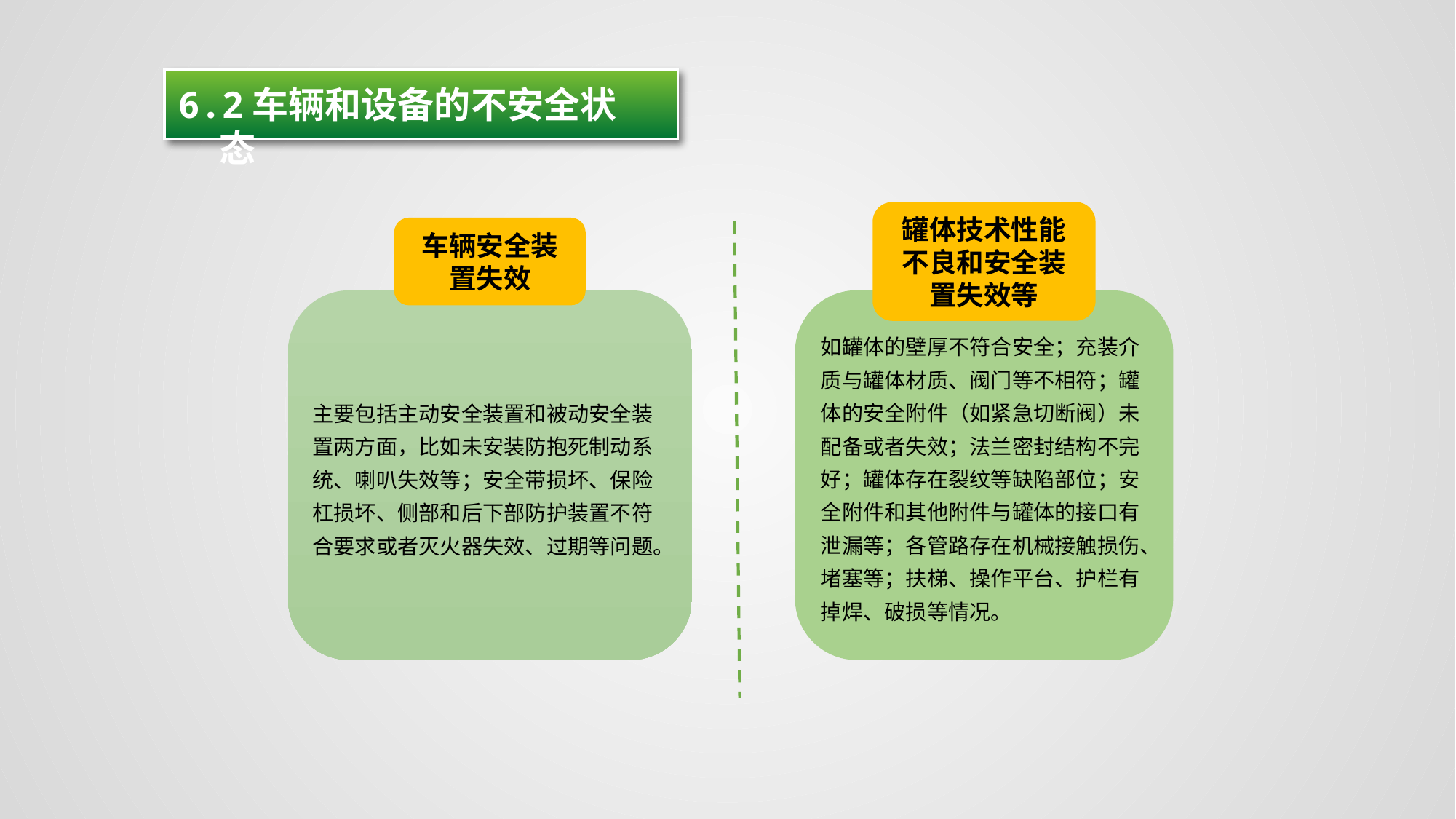

6.2车辆和设备的不安全状态
罐体技术性能不良和安全装置失效等
车辆安全装置失效

如罐体的壁厚不符合安全；充装介质与罐体材质、阀门等不相符；罐体的安全附件（如紧急切断阀）未配备或者失效；法兰密封结构不完好；罐体存在裂纹等缺陷部位；安全附件和其他附件与罐体的接口有泄漏等；各管路存在机械接触损伤、堵塞等；扶梯、操作平台、护栏有掉焊、破损等情况。
主要包括主动安全装置和被动安全装置两方面，比如未安装防抱死制动系统、喇叭失效等；安全带损坏、保险杠损坏、侧部和后下部防护装置不符合要求或者灭火器失效、过期等问题。